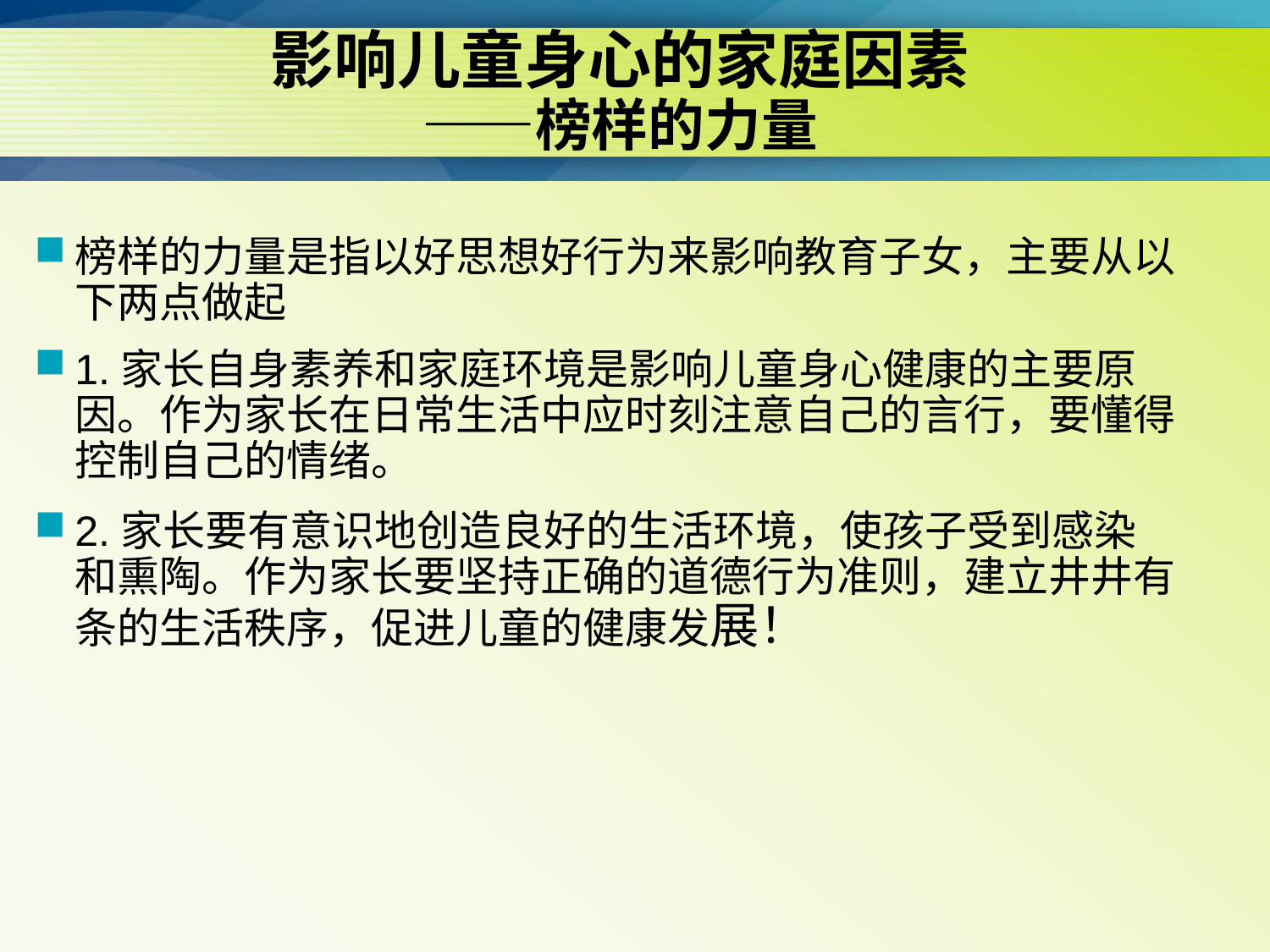

# 影响儿童身心的家庭因素 ——榜样的力量
榜样的力量是指以好思想好行为来影响教育子女，主要从以下两点做起
1.家长自身素养和家庭环境是影响儿童身心健康的主要原因。作为家长在日常生活中应时刻注意自己的言行，要懂得控制自己的情绪。
2.家长要有意识地创造良好的生活环境，使孩子受到感染和熏陶。作为家长要坚持正确的道德行为准则，建立井井有条的生活秩序，促进儿童的健康发展！

7